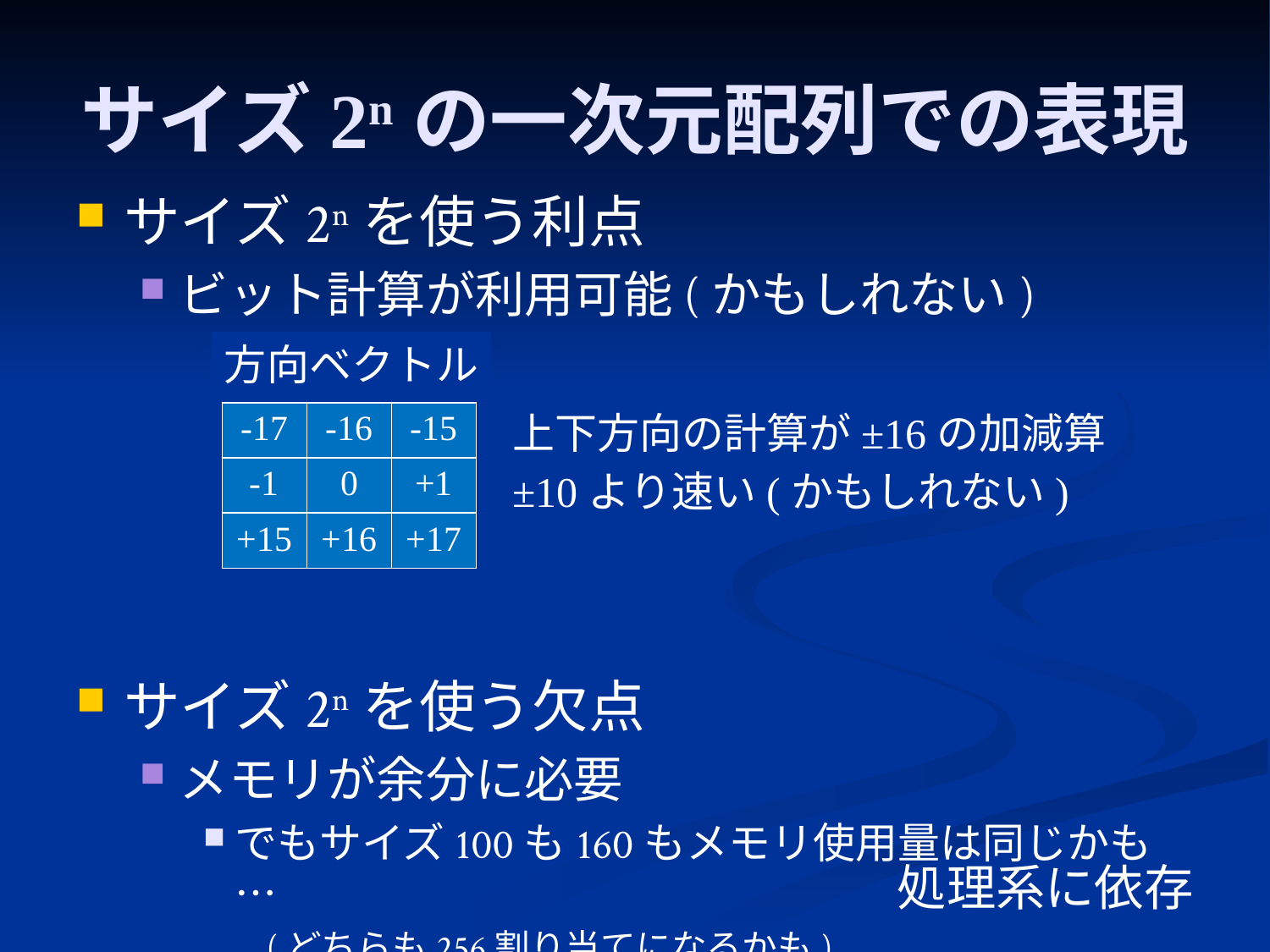

# サイズ2nの一次元配列での表現
サイズ2nを使う利点
ビット計算が利用可能(かもしれない)

サイズ2nを使う欠点
メモリが余分に必要
でもサイズ100も160もメモリ使用量は同じかも…
(どちらも256割り当てになるかも)
方向ベクトル
上下方向の計算が±16の加減算
±10より速い(かもしれない)
| -17 | -16 | -15 |
| --- | --- | --- |
| -1 | 0 | +1 |
| +15 | +16 | +17 |
処理系に依存